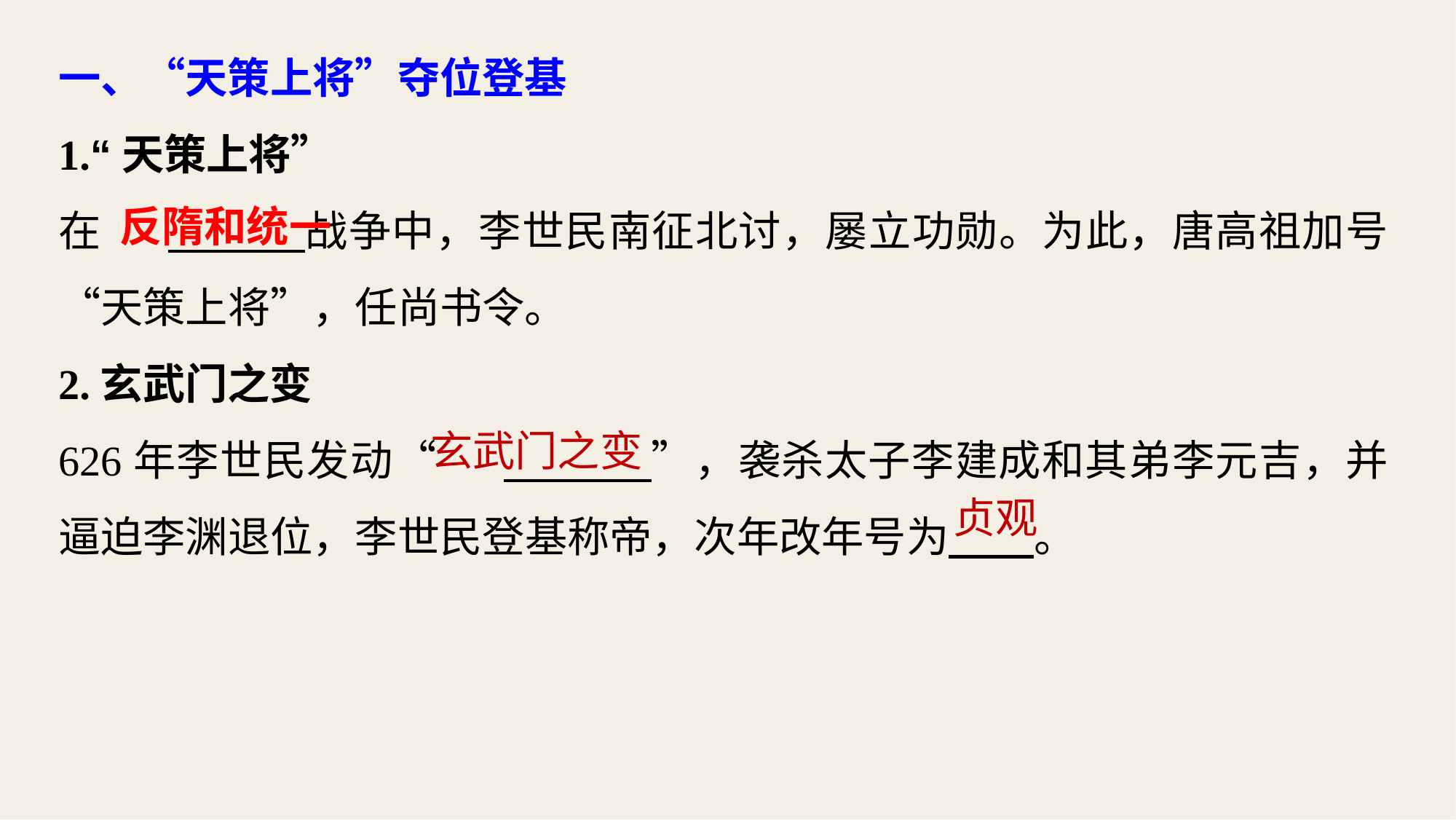

一、“天策上将”夺位登基
1.“天策上将”
在	             战争中，李世民南征北讨，屡立功勋。为此，唐高祖加号“天策上将”，任尚书令。
2.玄武门之变
626年李世民发动“	              ”，袭杀太子李建成和其弟李元吉，并逼迫李渊退位，李世民登基称帝，次年改年号为         。
反隋和统一
玄武门之变
贞观